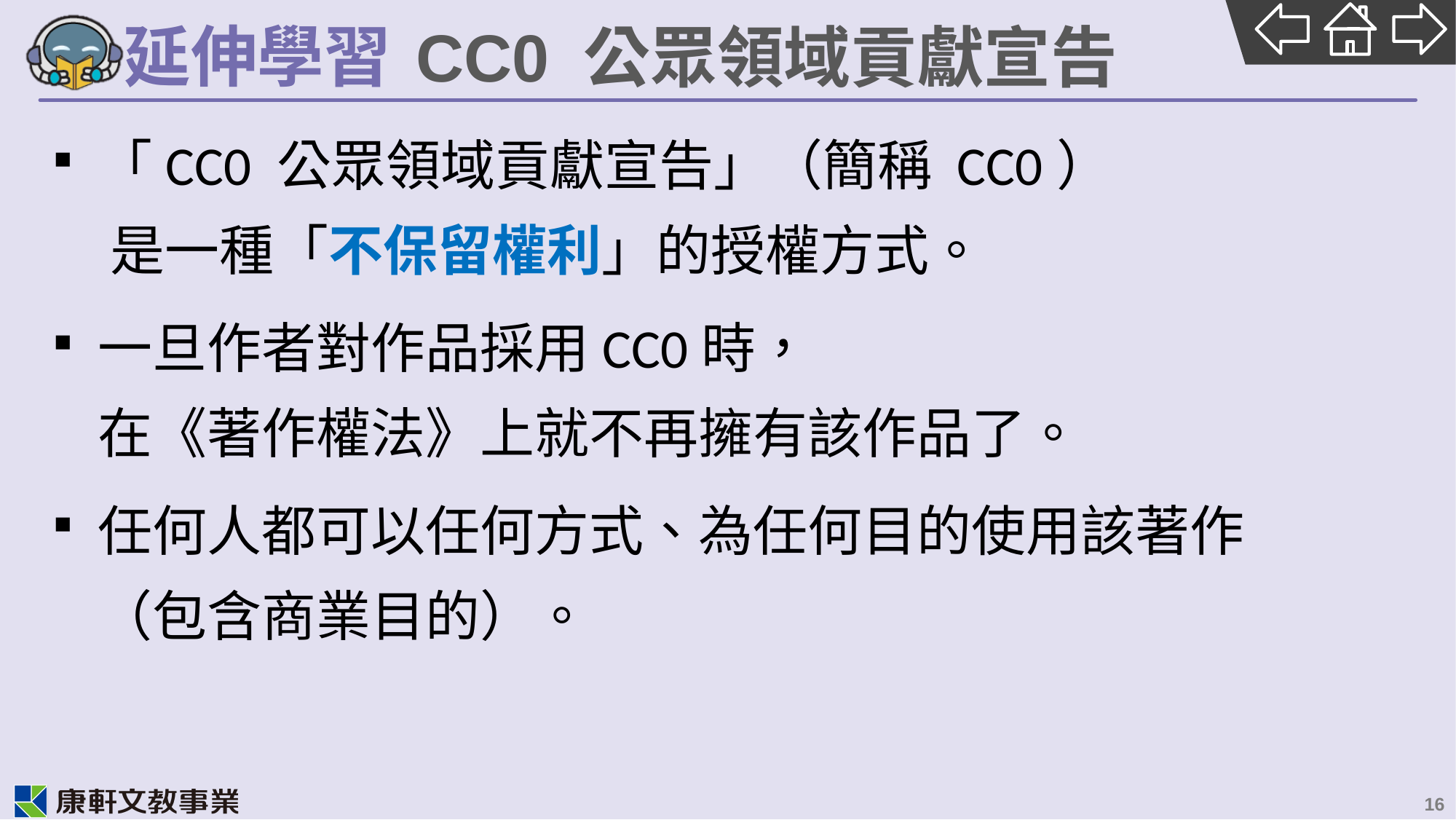

# CC0 公眾領域貢獻宣告
「CC0 公眾領域貢獻宣告」（簡稱 CC0）
 是一種「不保留權利」的授權方式。
一旦作者對作品採用CC0時，
在《著作權法》上就不再擁有該作品了。
任何人都可以任何方式、為任何目的使用該著作
（包含商業目的）。

16